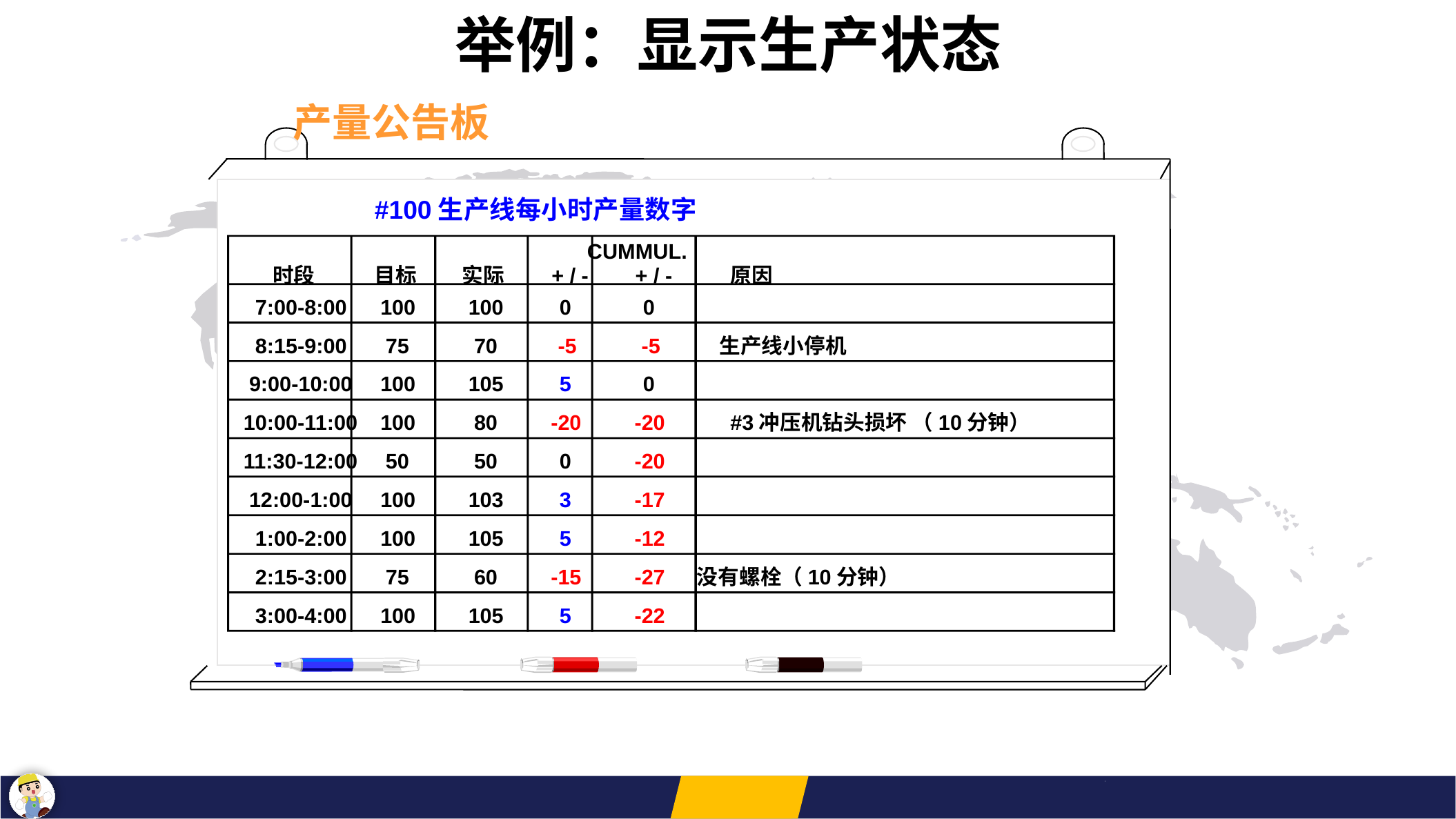

举例：显示生产状态
产量公告板

#100生产线每小时产量数字

CUMMUL.
时段
目标
实际
+ / -
+ / -
原因

7:00-8:00
100
100
0
0

8:15-9:00
75
70
-5
-5
生产线小停机

9:00-10:00
100
105
5
0

10:00-11:00
100
80
-20
-20
#3冲压机钻头损坏 （10分钟）

11:30-12:00
50
50
0
-20

12:00-1:00
100
103
3
-17

1:00-2:00
100
105
5
-12

2:15-3:00
75
60
-15
-27
没有螺栓（10分钟）

3:00-4:00
100
105
5
-22